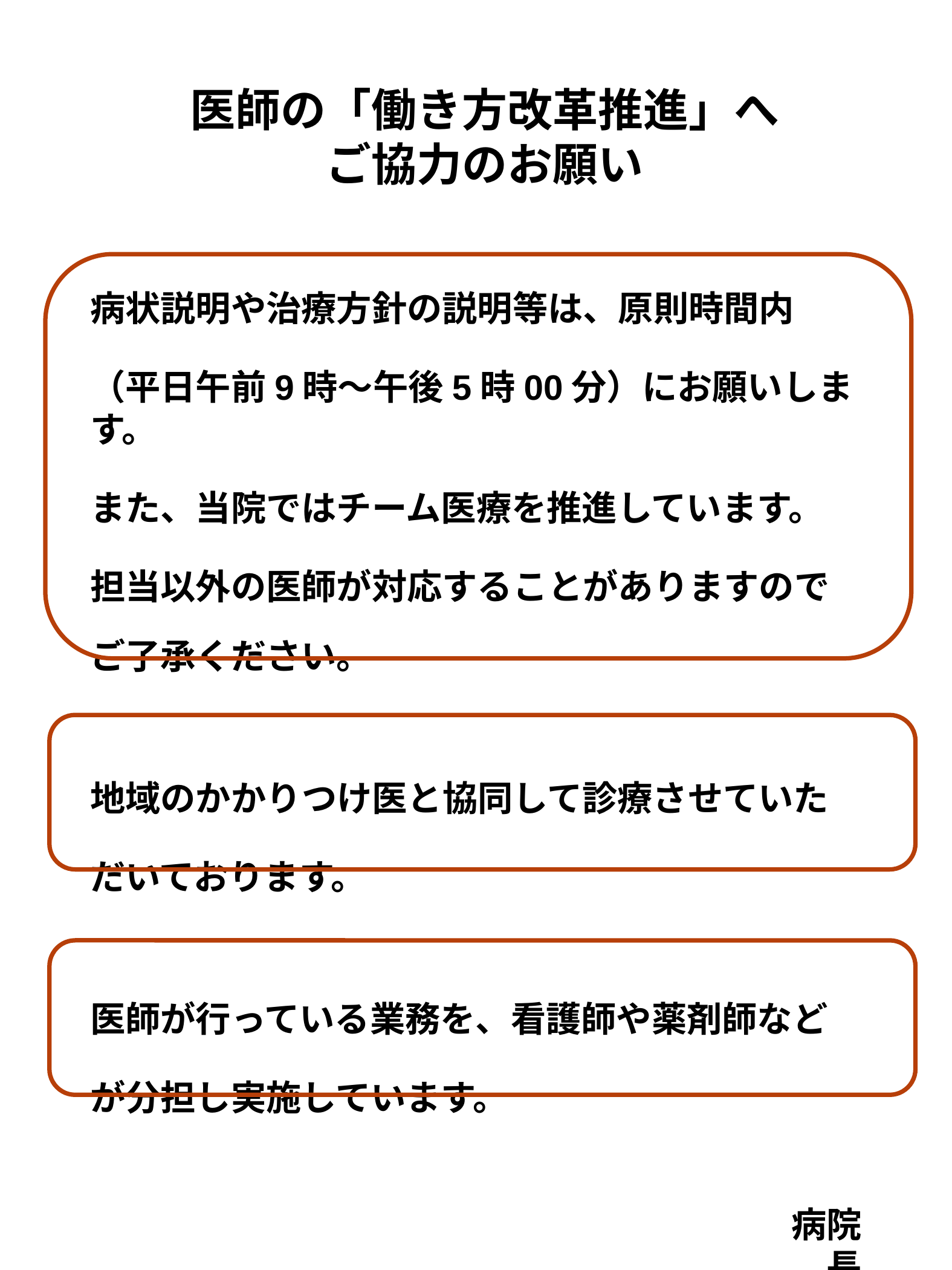

医師の「働き方改革推進」へ
ご協力のお願い

病状説明や治療方針の説明等は、原則時間内

（平日午前9時～午後5時00分）にお願いします。

また、当院ではチーム医療を推進しています。

担当以外の医師が対応することがありますので

ご了承ください。

地域のかかりつけ医と協同して診療させていた

だいております。

医師が行っている業務を、看護師や薬剤師など

が分担し実施しています。

                                                                                  病院長